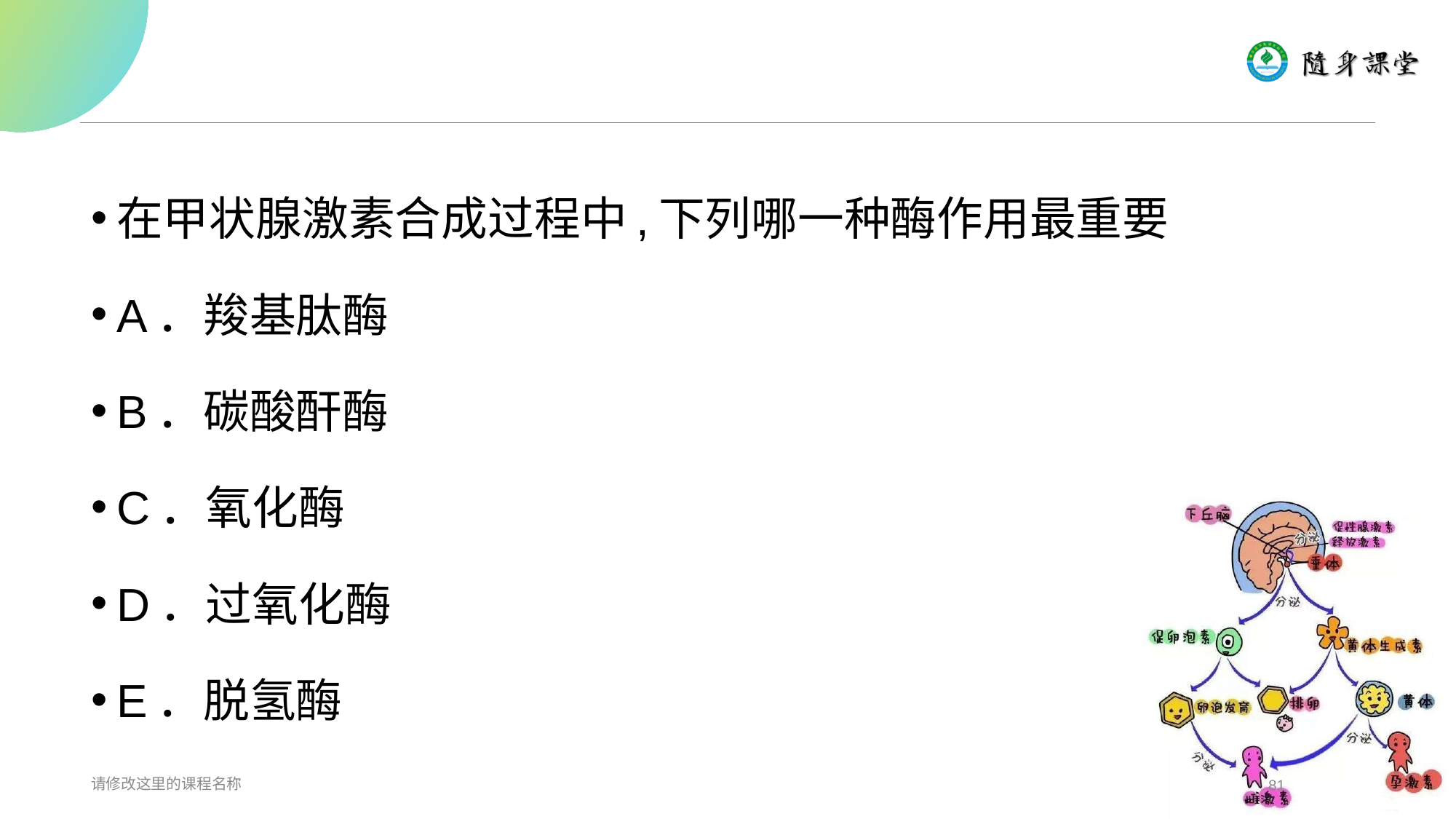

#
在甲状腺激素合成过程中,下列哪一种酶作用最重要
A．羧基肽酶
B．碳酸酐酶
C．氧化酶
D．过氧化酶
E．脱氢酶
请修改这里的课程名称
81